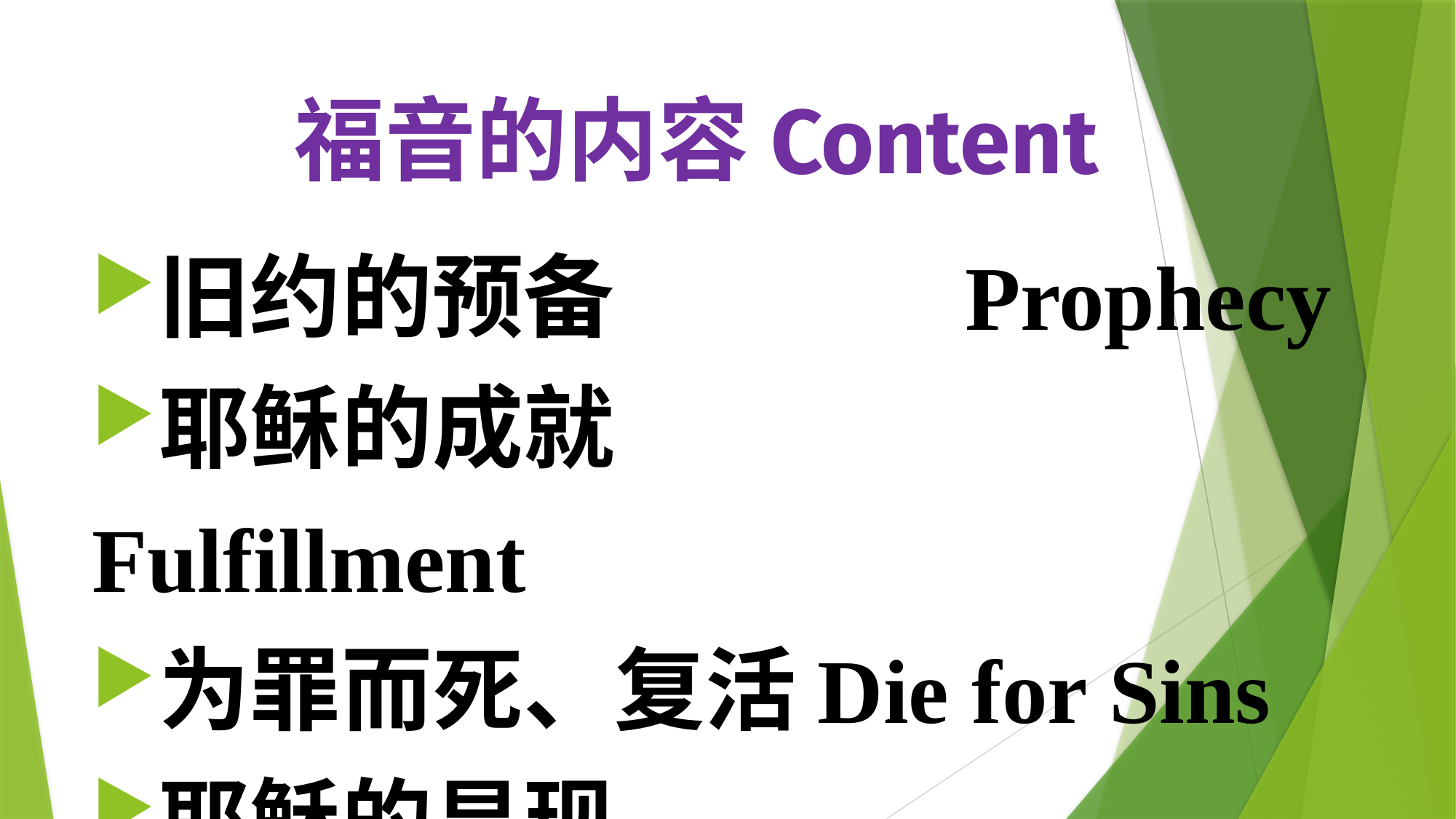

# 福音的内容Content
旧约的预备				Prophecy
耶稣的成就				Fulfillment
为罪而死、复活Die for Sins
耶稣的显现				Appearance